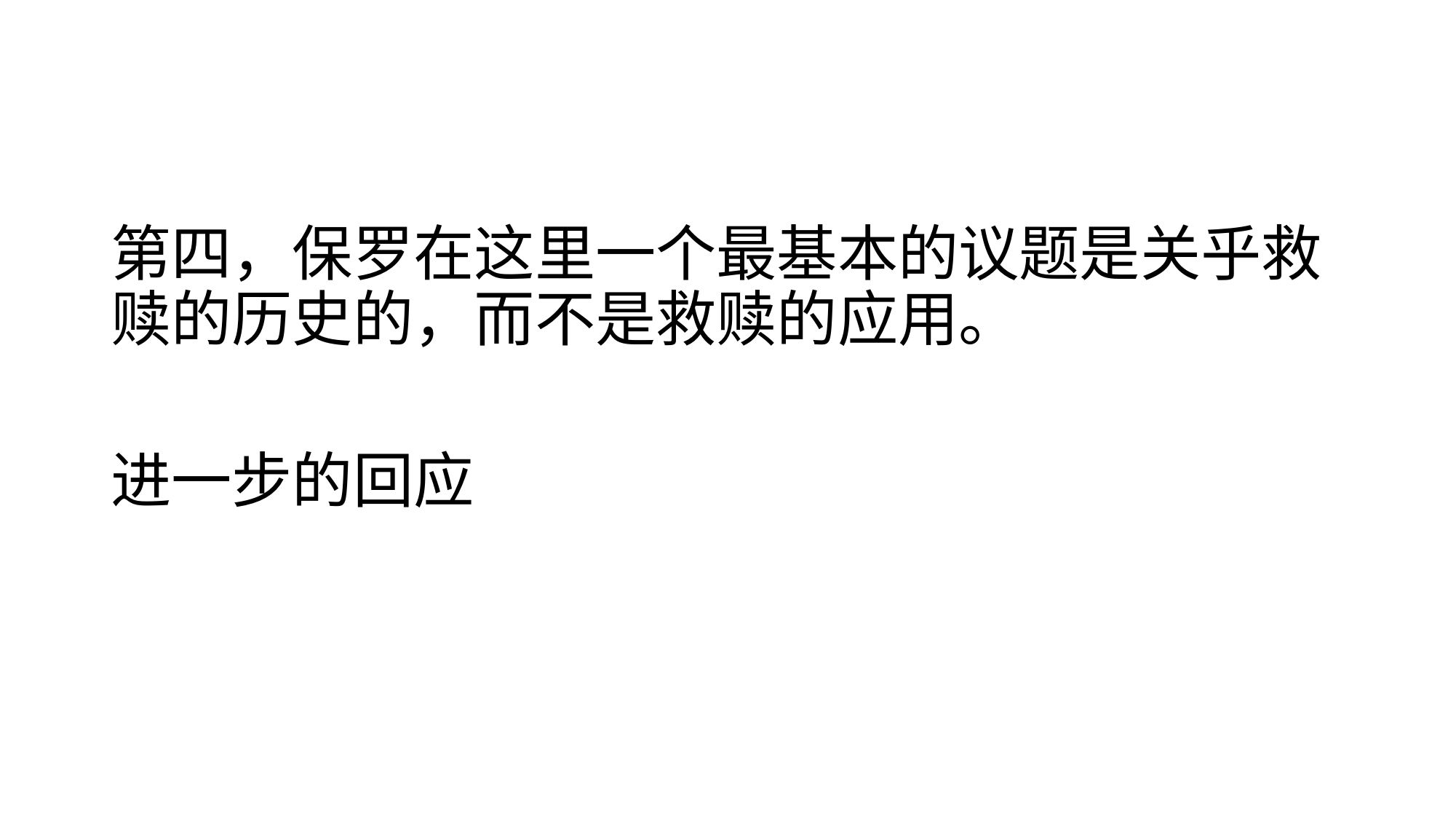

#
第四，保罗在这里一个最基本的议题是关乎救赎的历史的，而不是救赎的应用。

进一步的回应